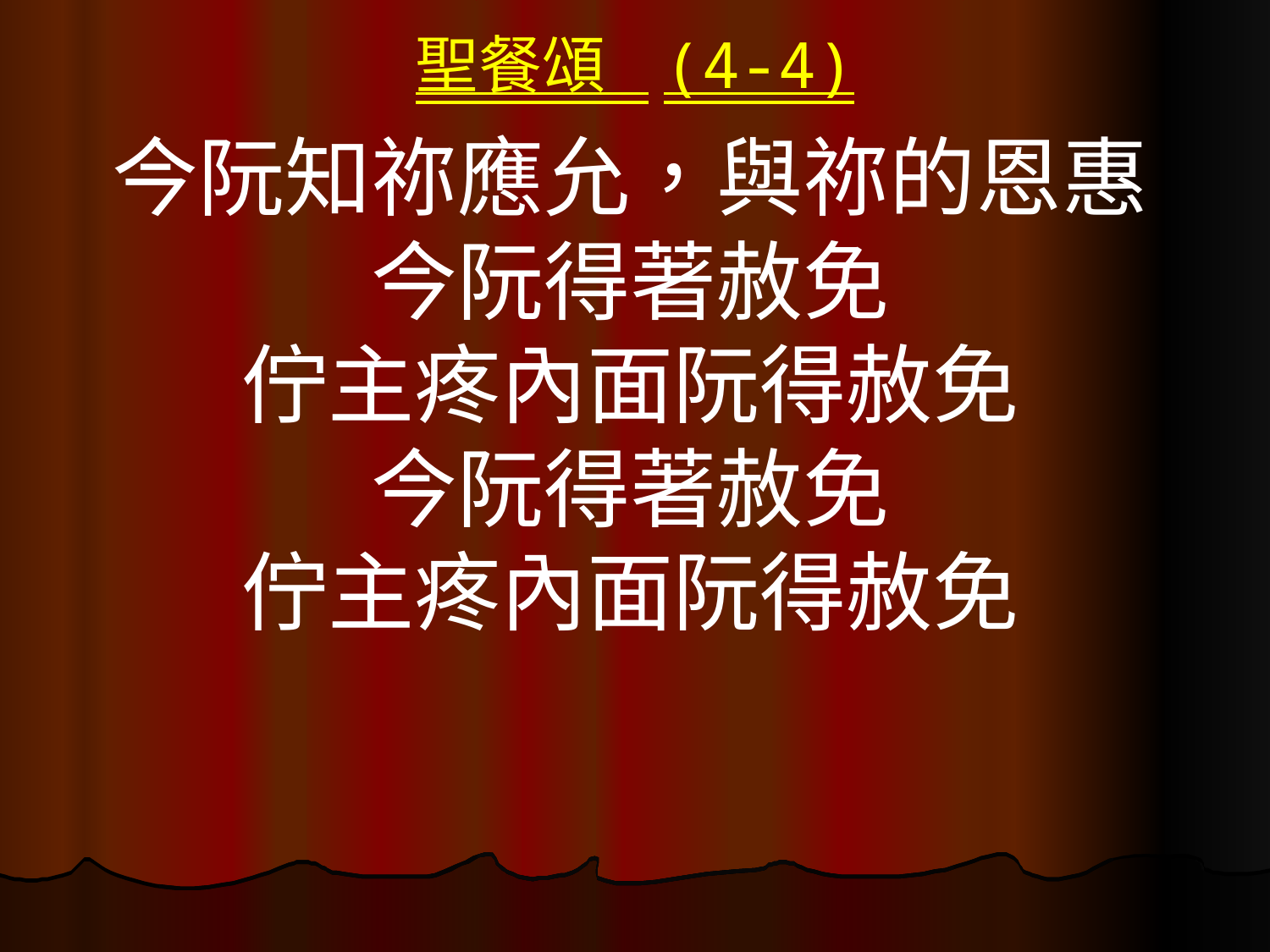

# 聖餐頌   (4-4)
今阮知祢應允，與祢的恩惠
今阮得著赦免
佇主疼內面阮得赦免
今阮得著赦免
佇主疼內面阮得赦免